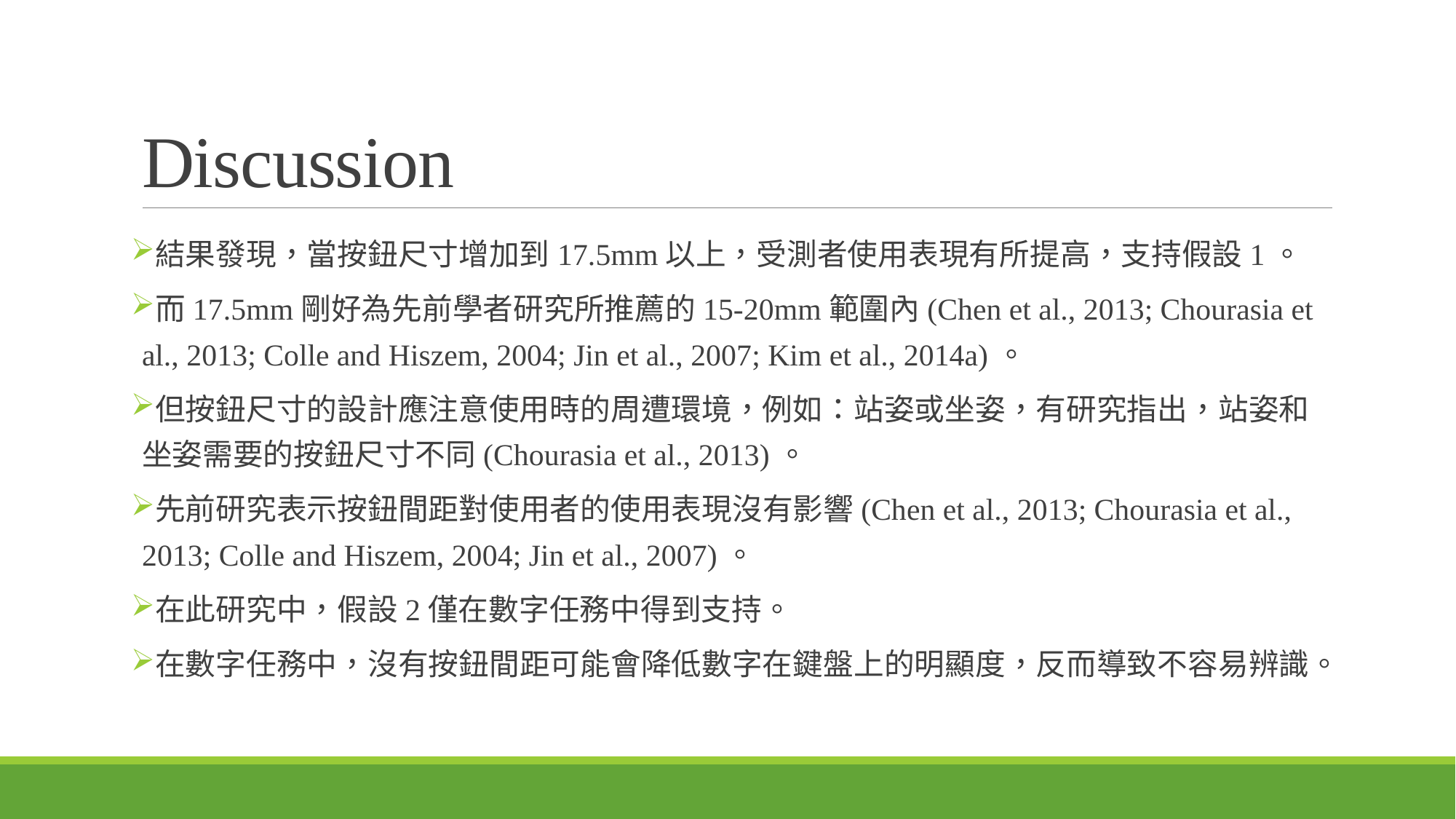

# Discussion
結果發現，當按鈕尺寸增加到17.5mm以上，受測者使用表現有所提高，支持假設1。
而17.5mm剛好為先前學者研究所推薦的15-20mm範圍內(Chen et al., 2013; Chourasia et al., 2013; Colle and Hiszem, 2004; Jin et al., 2007; Kim et al., 2014a)。
但按鈕尺寸的設計應注意使用時的周遭環境，例如：站姿或坐姿，有研究指出，站姿和坐姿需要的按鈕尺寸不同(Chourasia et al., 2013)。
先前研究表示按鈕間距對使用者的使用表現沒有影響(Chen et al., 2013; Chourasia et al., 2013; Colle and Hiszem, 2004; Jin et al., 2007)。
在此研究中，假設2僅在數字任務中得到支持。
在數字任務中，沒有按鈕間距可能會降低數字在鍵盤上的明顯度，反而導致不容易辨識。